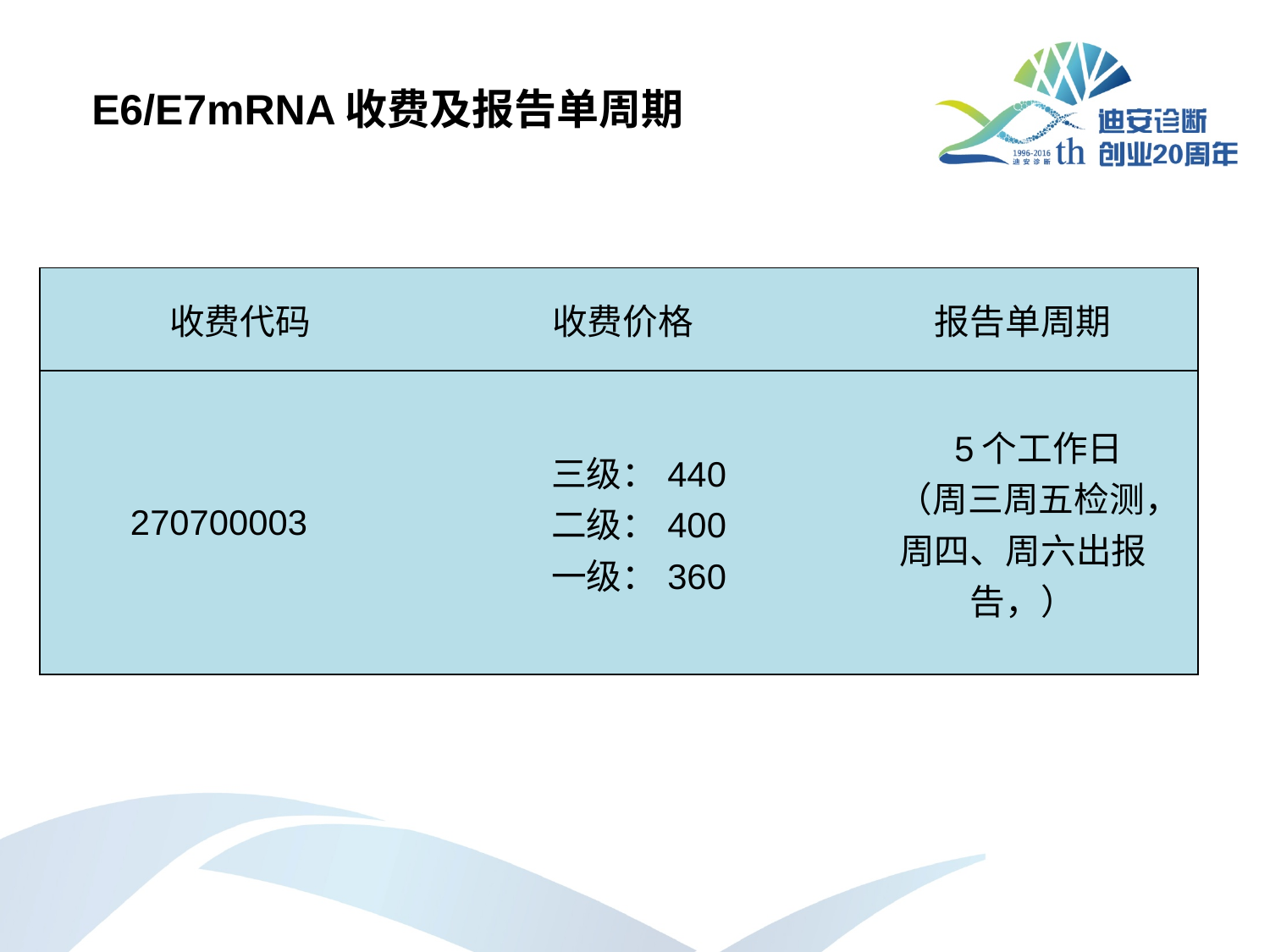

E6/E7mRNA收费及报告单周期
| 收费代码 | 收费价格 | 报告单周期 |
| --- | --- | --- |
| 270700003 | 三级：440 二级：400 一级：360 | 5个工作日 （周三周五检测，周四、周六出报告，） |